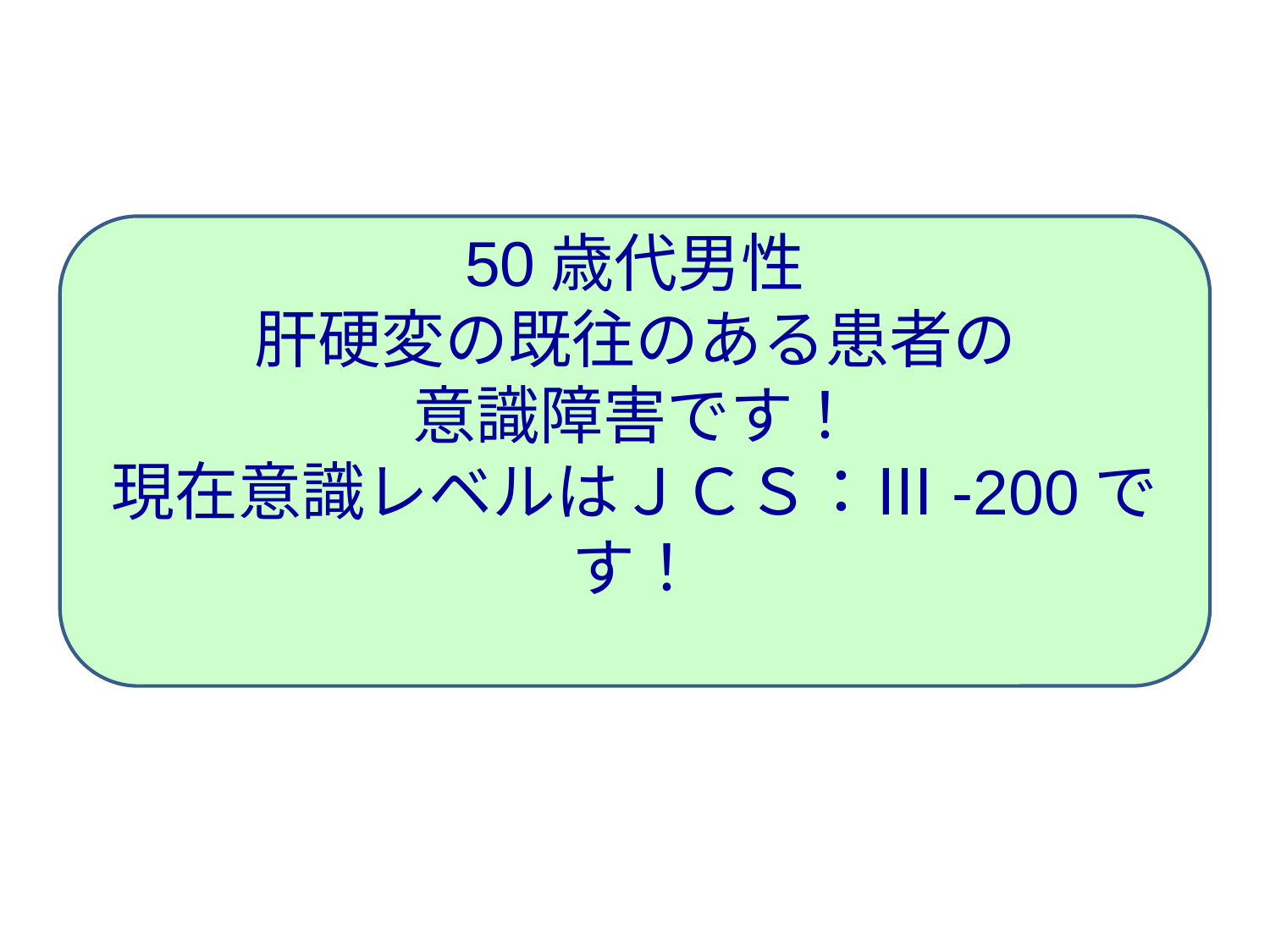

50歳代男性
肝硬変の既往のある患者の
意識障害です！
現在意識レベルはＪＣＳ：Ⅲ-200です！